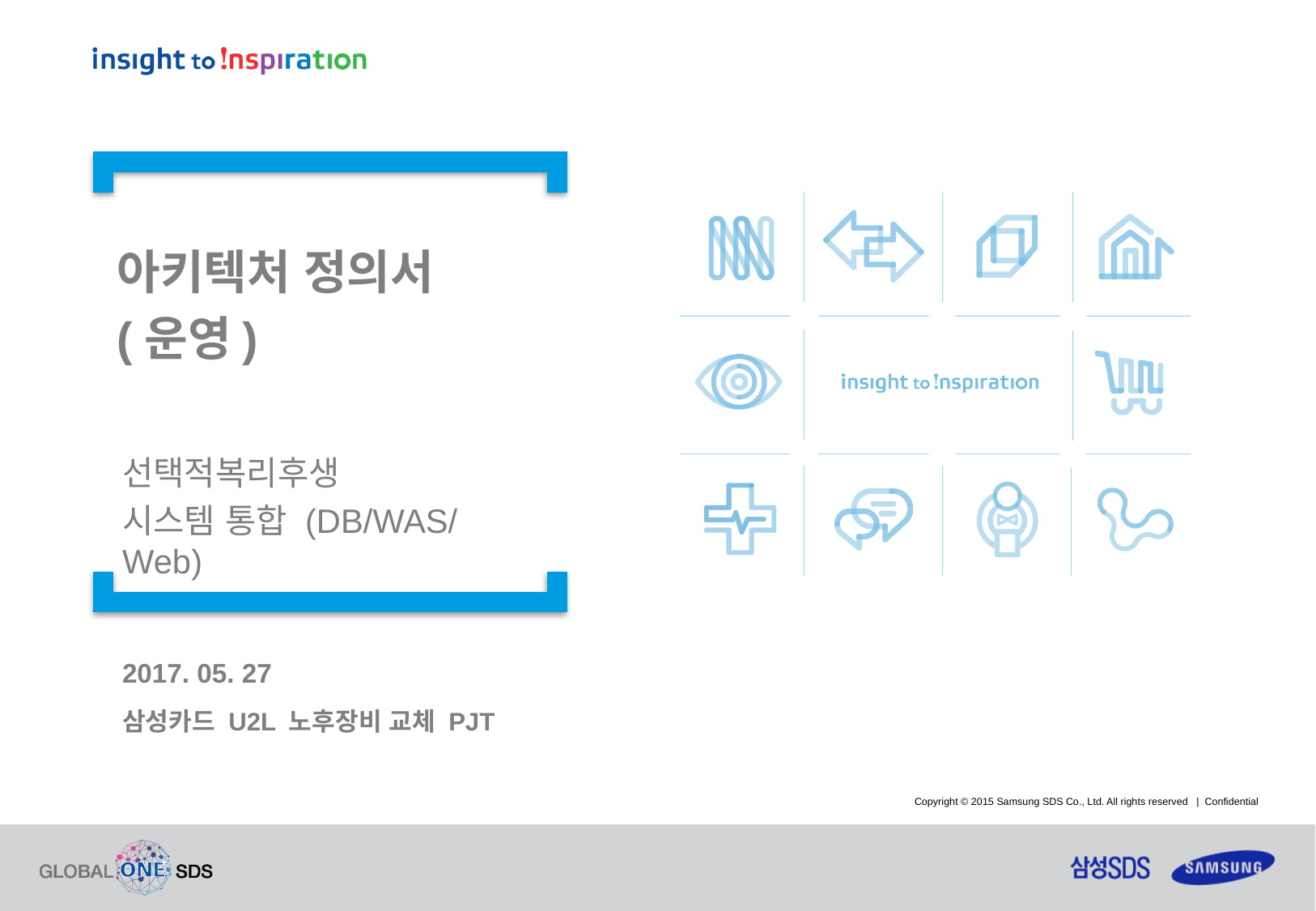

아키텍처 정의서
(운영)
선택적복리후생
시스템 통합 (DB/WAS/Web)
2017. 05. 27
삼성카드 U2L 노후장비 교체 PJT